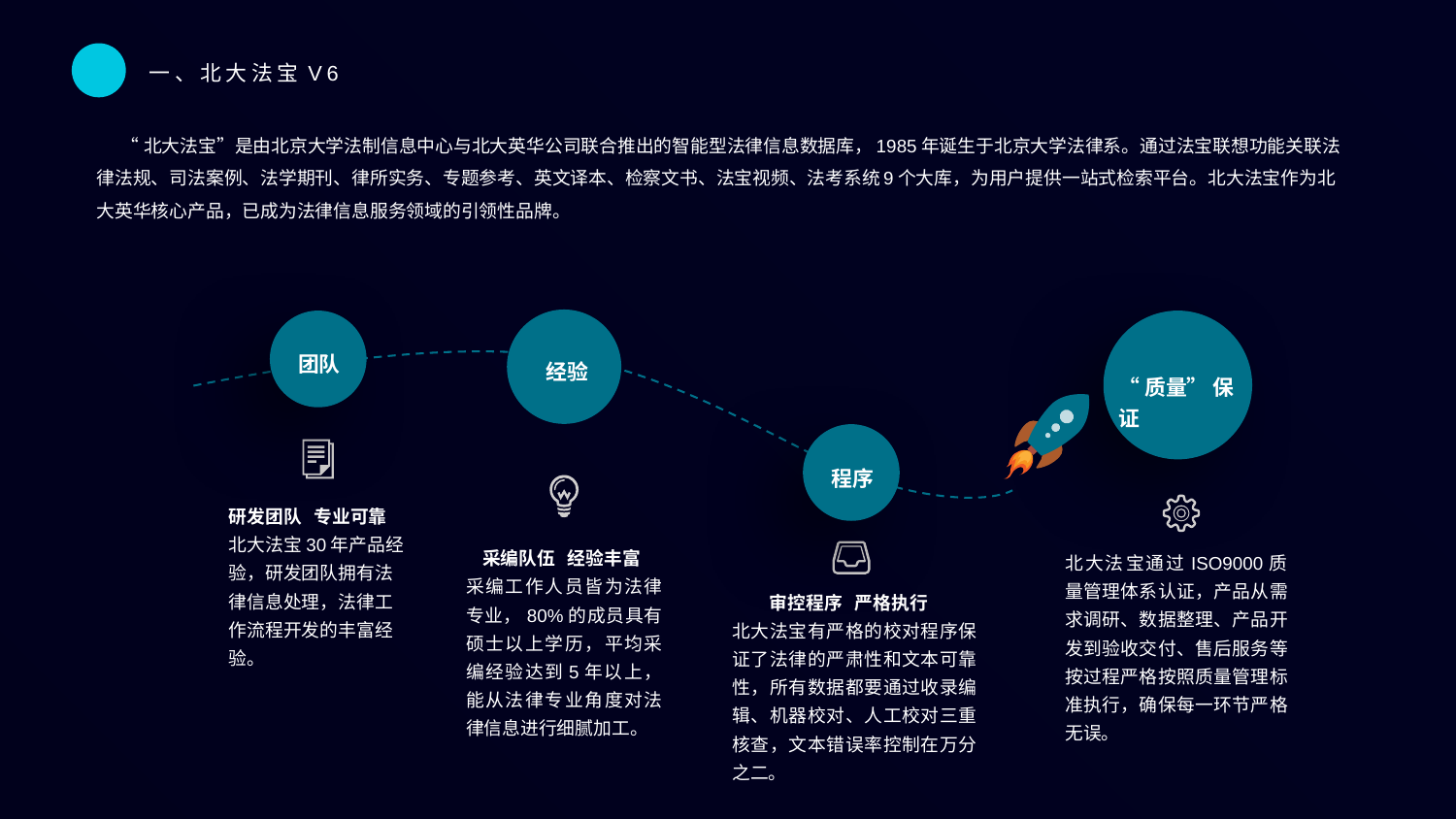

一、北大法宝V6
      “北大法宝”是由北京大学法制信息中心与北大英华公司联合推出的智能型法律信息数据库，1985年诞生于北京大学法律系。通过法宝联想功能关联法律法规、司法案例、法学期刊、律所实务、专题参考、英文译本、检察文书、法宝视频、法考系统9个大库，为用户提供一站式检索平台。北大法宝作为北大英华核心产品，已成为法律信息服务领域的引领性品牌。

团队
经验

“质量” 保证

程序

研发团队   专业可靠
北大法宝30年产品经验，研发团队拥有法律信息处理，法律工作流程开发的丰富经验。
   采编队伍   经验丰富
采编工作人员皆为法律专业，80%的成员具有硕士以上学历，平均采编经验达到5年以上，能从法律专业角度对法律信息进行细腻加工。

北大法宝通过ISO9000质量管理体系认证，产品从需求调研、数据整理、产品开发到验收交付、售后服务等按过程严格按照质量管理标准执行，确保每一环节严格无误。
        审控程序   严格执行
北大法宝有严格的校对程序保证了法律的严肃性和文本可靠性，所有数据都要通过收录编辑、机器校对、人工校对三重核查，文本错误率控制在万分之二。